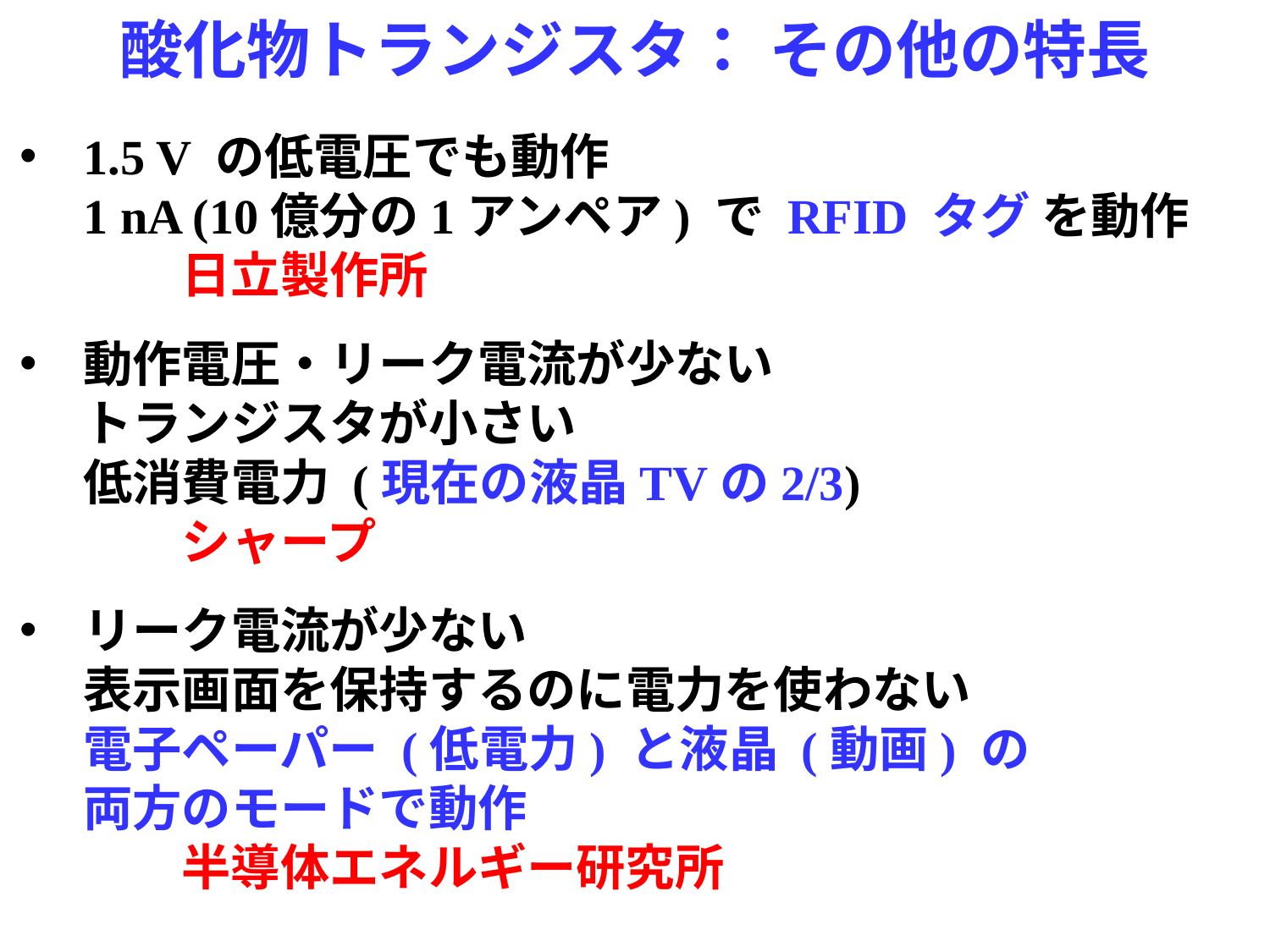

酸化物トランジスタ： その他の特長
1.5 V の低電圧でも動作
1 nA (10億分の1アンペア) で RFID タグ を動作
　　日立製作所
動作電圧・リーク電流が少ない
トランジスタが小さい
低消費電力 (現在の液晶TVの2/3)
　　シャープ
リーク電流が少ない
表示画面を保持するのに電力を使わない
電子ペーパー (低電力) と液晶 (動画) の
両方のモードで動作
　　半導体エネルギー研究所